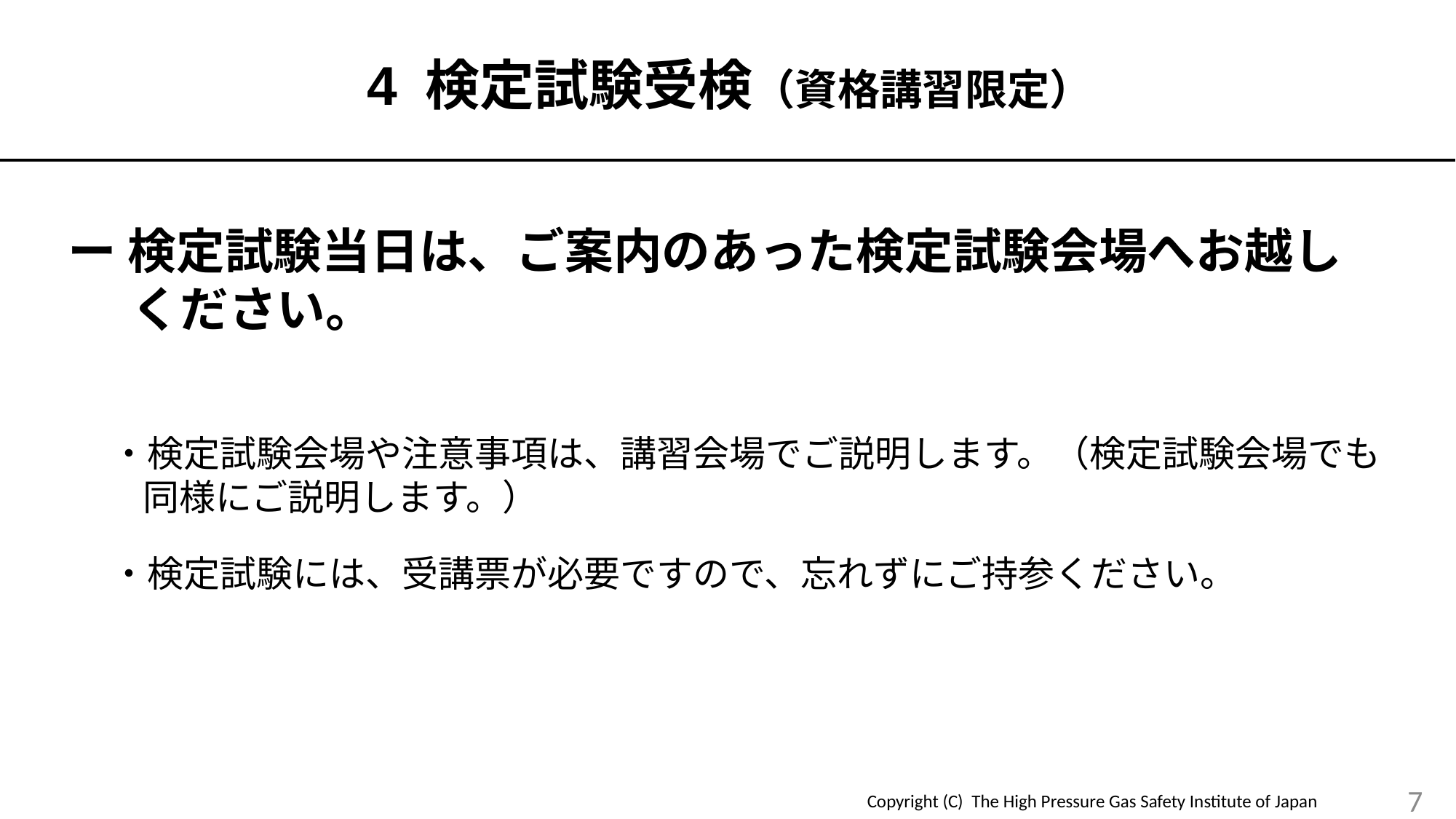

4 検定試験受検（資格講習限定）
ー 検定試験当日は、ご案内のあった検定試験会場へお越しください。

・検定試験会場や注意事項は、講習会場でご説明します。（検定試験会場でも同様にご説明します。）

・検定試験には、受講票が必要ですので、忘れずにご持参ください。

7